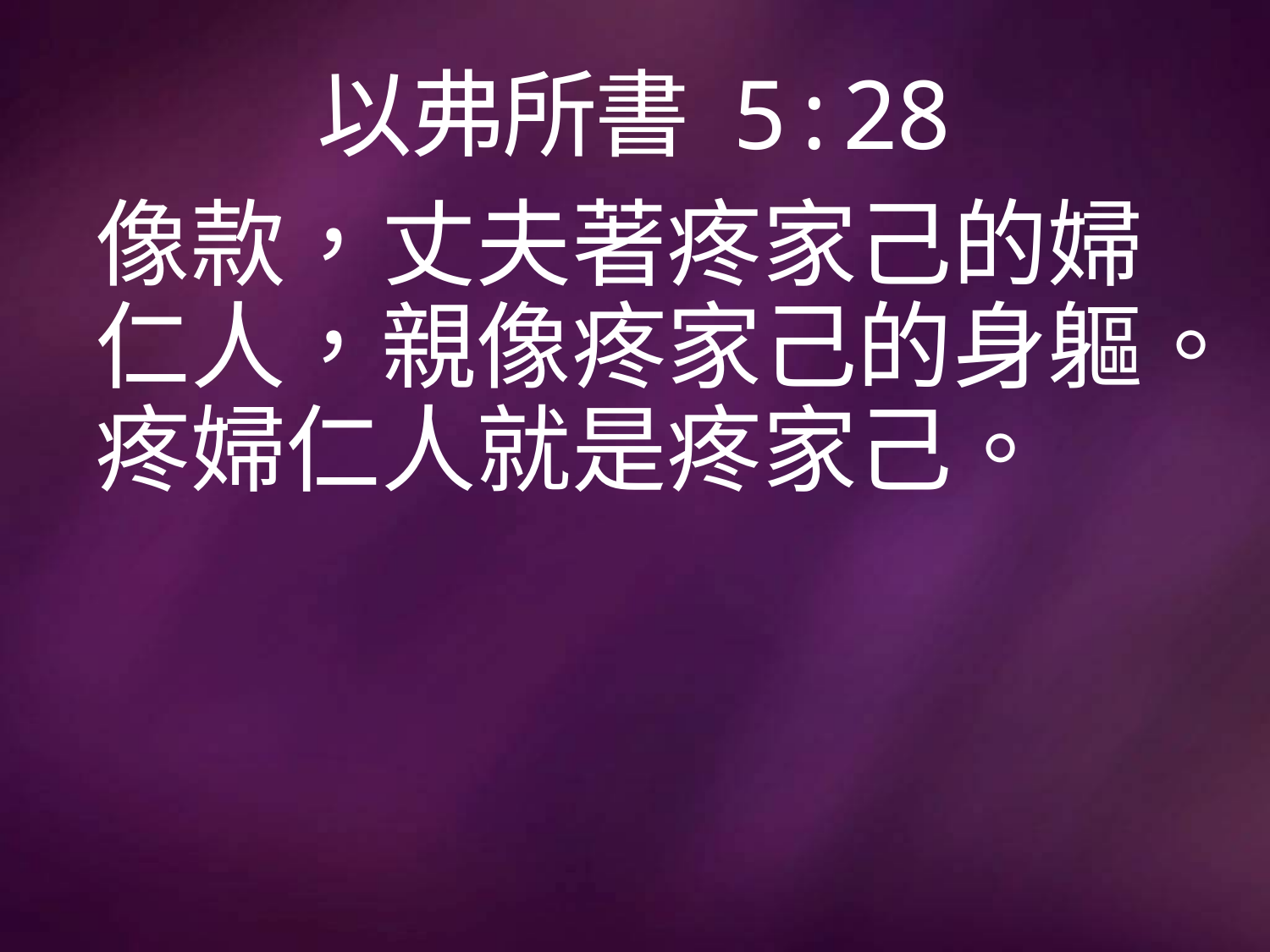

# 以弗所書 5:28
像款，丈夫著疼家己的婦仁人，親像疼家己的身軀。疼婦仁人就是疼家己。